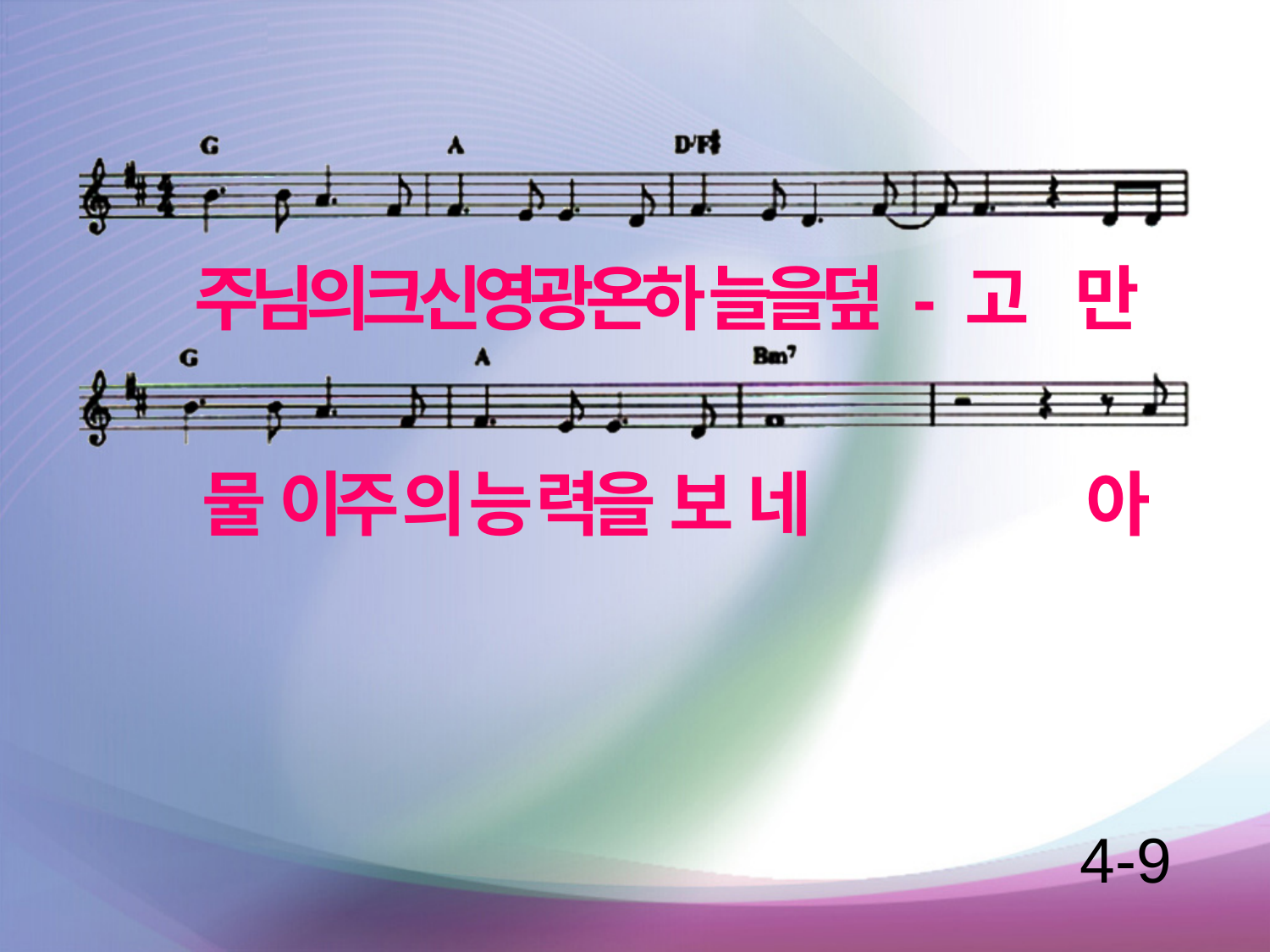

주님의크신영광온하 늘을덮 - 고     만
물  이주 의 능 력을  보  네                          아
4-9